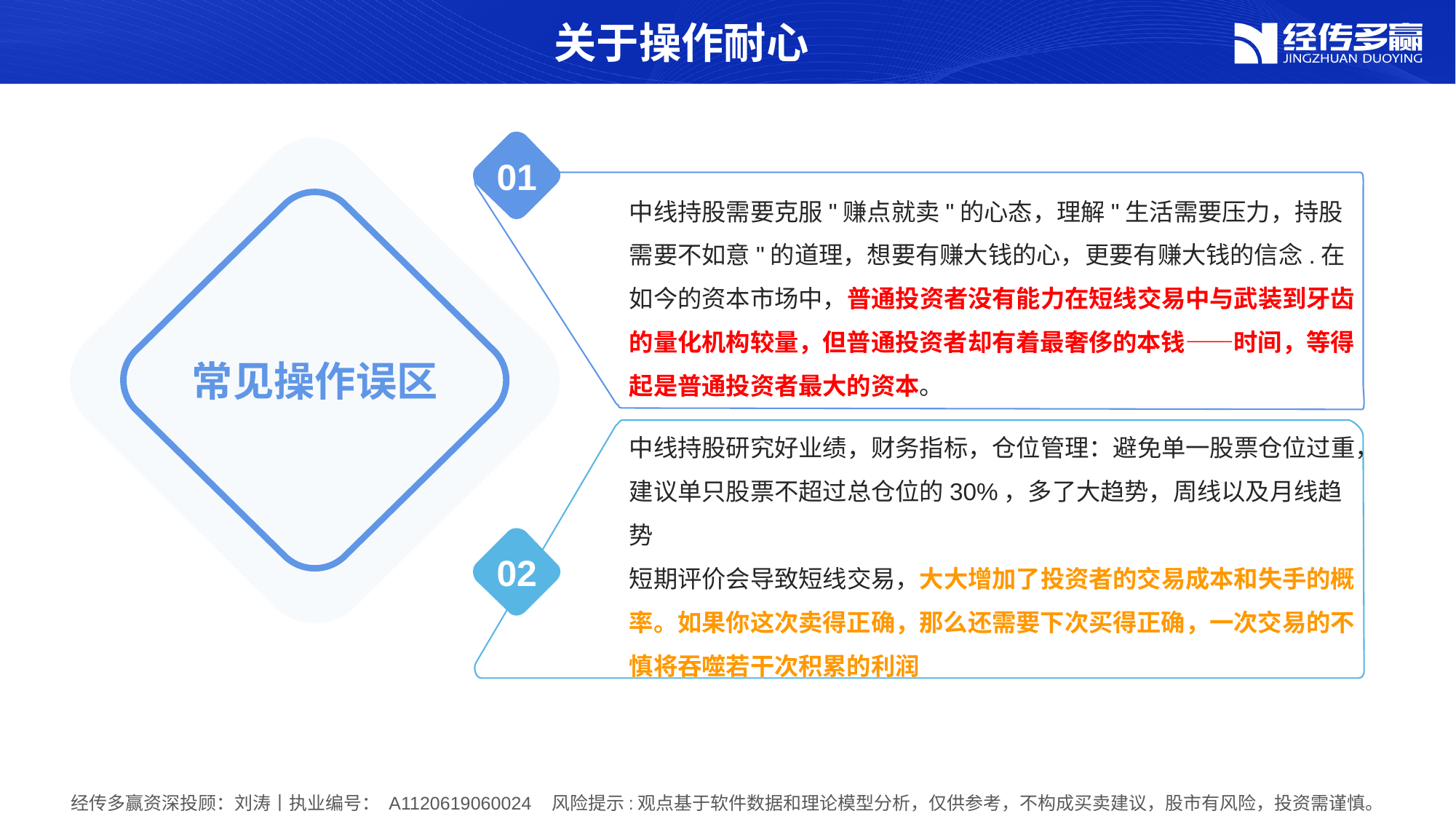

关于操作耐心
01

中线持股需要克服"赚点就卖"的心态，理解"生活需要压力，持股需要不如意"的道理‌，想要有赚大钱的心，更要有赚大钱的信念.在如今的资本市场中，普通投资者没有能力在短线交易中与武装到牙齿的量化机构较量，但普通投资者却有着最奢侈的本钱——时间，等得起是普通投资者最大的资本。
常见操作误区
中线持股研究好业绩，‌财务指标，仓位管理‌：避免单一股票仓位过重，建议单只股票不超过总仓位的30%‌，多了大趋势，周线以及月线趋势
短期评价会导致短线交易，大大增加了投资者的交易成本和失手的概率。如果你这次卖得正确，那么还需要下次买得正确，一次交易的不慎将吞噬若干次积累的利润
02